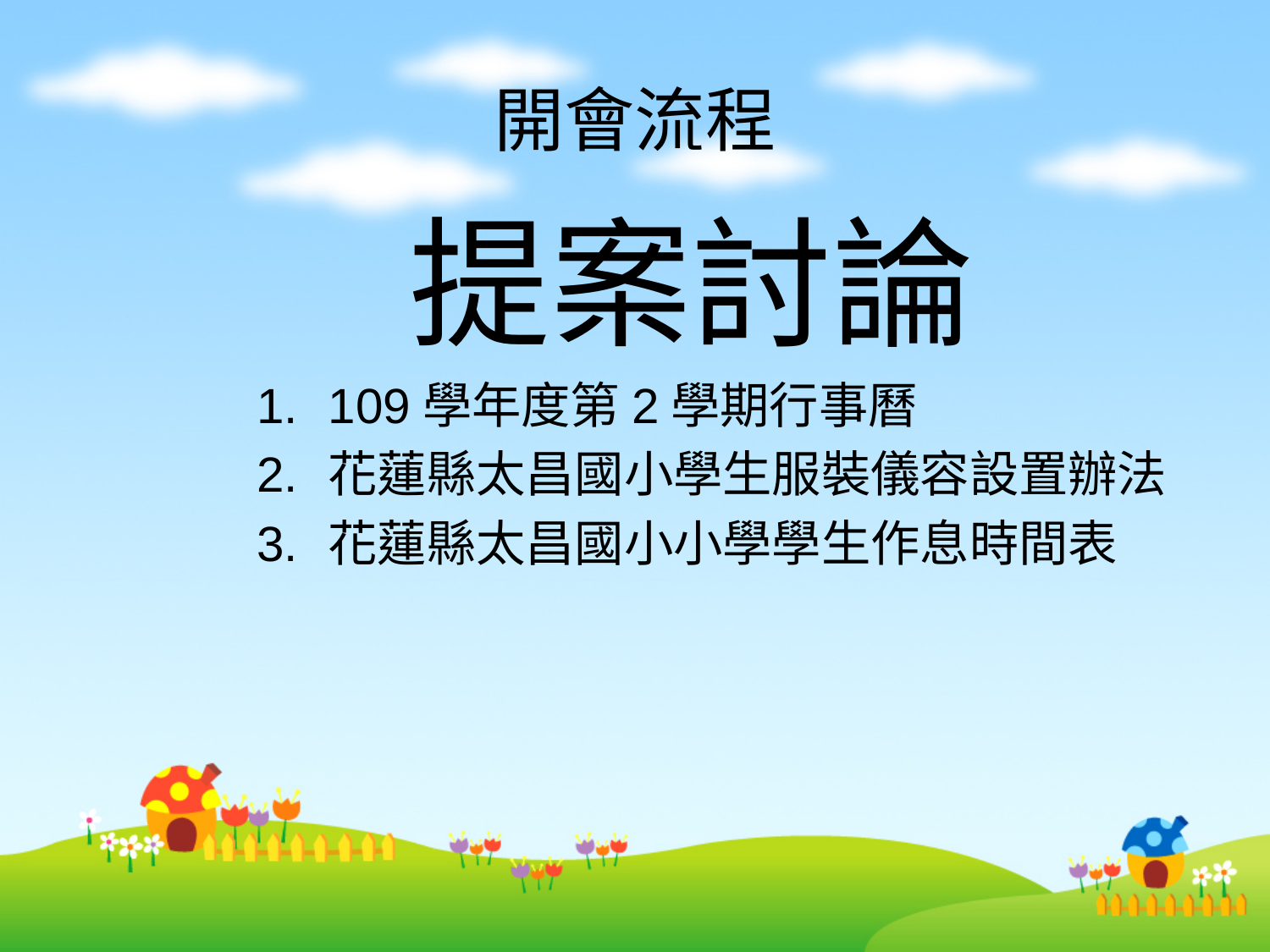

# 開會流程
提案討論
109學年度第2學期行事曆
花蓮縣太昌國小學生服裝儀容設置辦法
花蓮縣太昌國小小學學生作息時間表